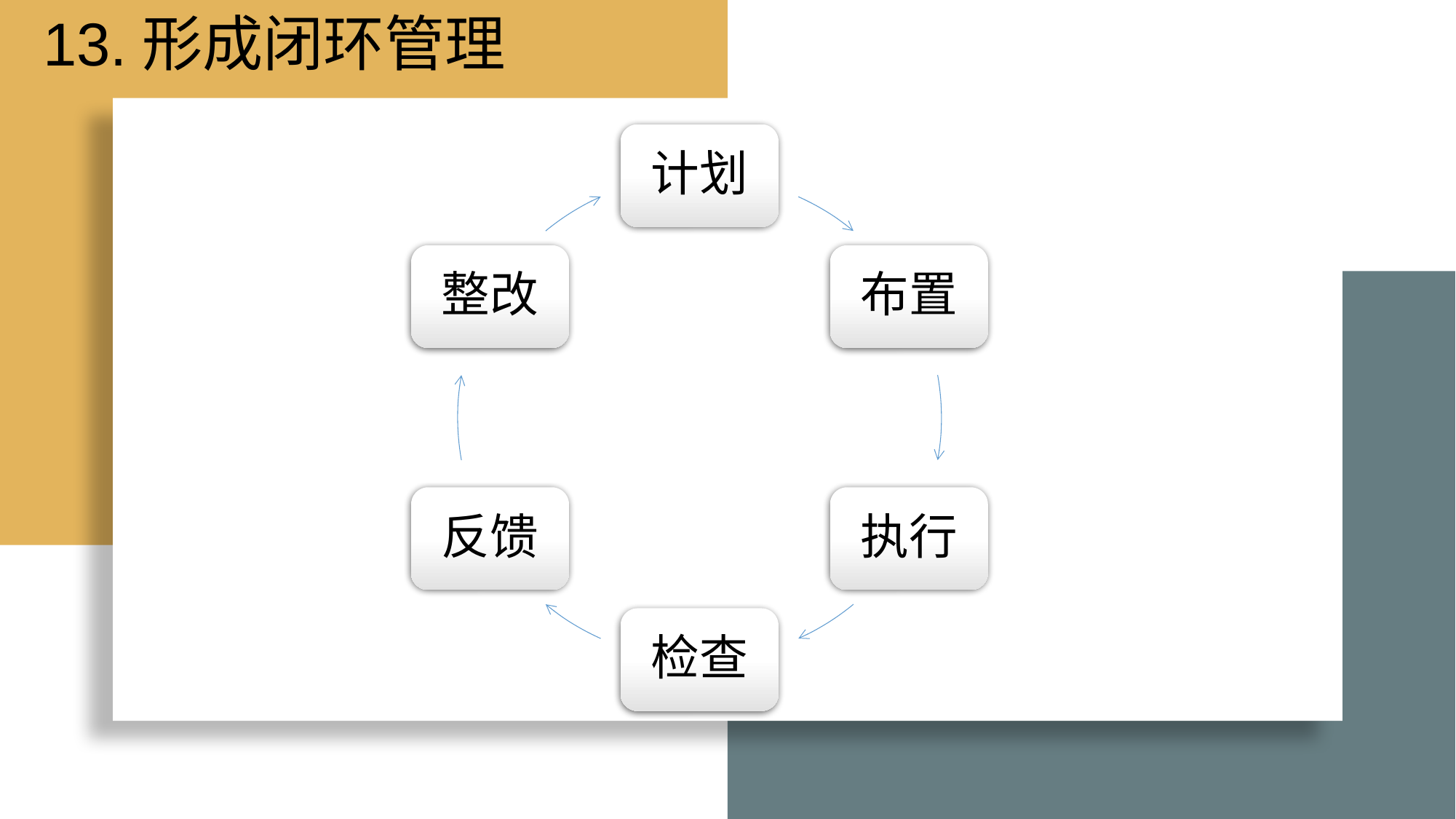

13.形成闭环管理
计划
布置
执行
检查
反馈
整改